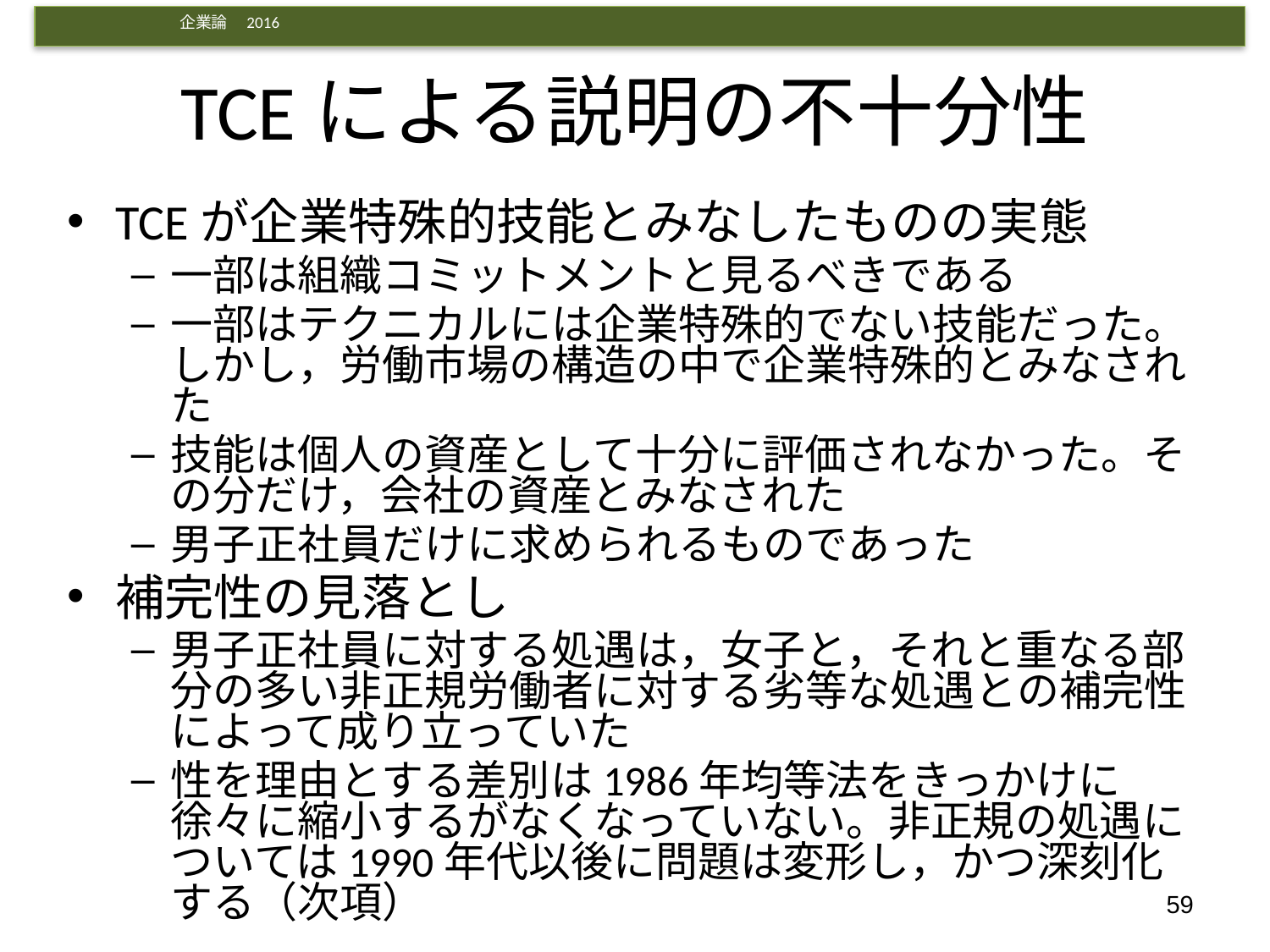

# TCEによる説明の不十分性
TCEが企業特殊的技能とみなしたものの実態
一部は組織コミットメントと見るべきである
一部はテクニカルには企業特殊的でない技能だった。しかし，労働市場の構造の中で企業特殊的とみなされた
技能は個人の資産として十分に評価されなかった。その分だけ，会社の資産とみなされた
男子正社員だけに求められるものであった
補完性の見落とし
男子正社員に対する処遇は，女子と，それと重なる部分の多い非正規労働者に対する劣等な処遇との補完性によって成り立っていた
性を理由とする差別は1986年均等法をきっかけに徐々に縮小するがなくなっていない。非正規の処遇については1990年代以後に問題は変形し，かつ深刻化する（次項）

59